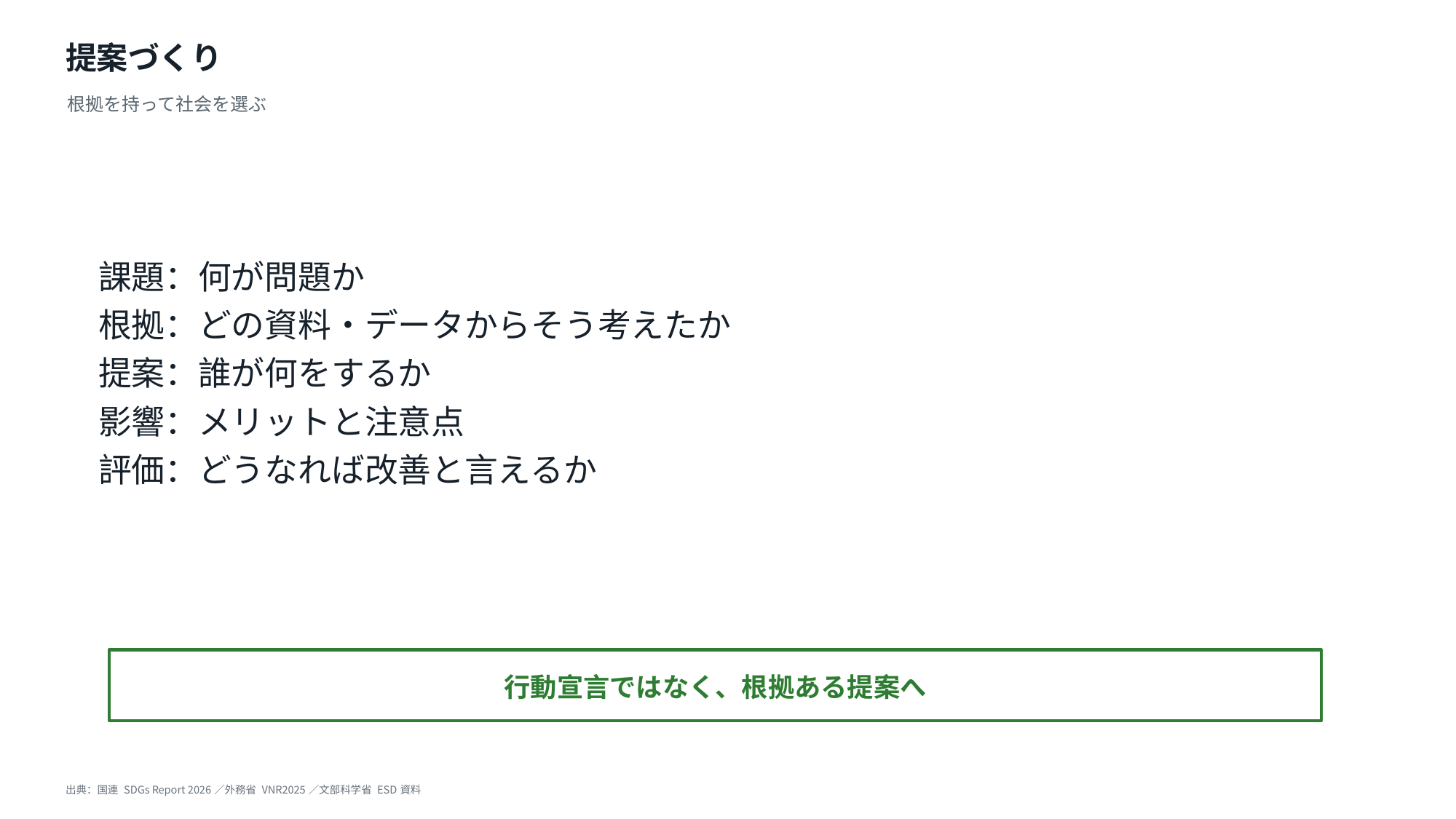

提案づくり
根拠を持って社会を選ぶ
課題：何が問題か
根拠：どの資料・データからそう考えたか
提案：誰が何をするか
影響：メリットと注意点
評価：どうなれば改善と言えるか

行動宣言ではなく、根拠ある提案へ
出典：国連 SDGs Report 2026／外務省 VNR2025／文部科学省 ESD資料